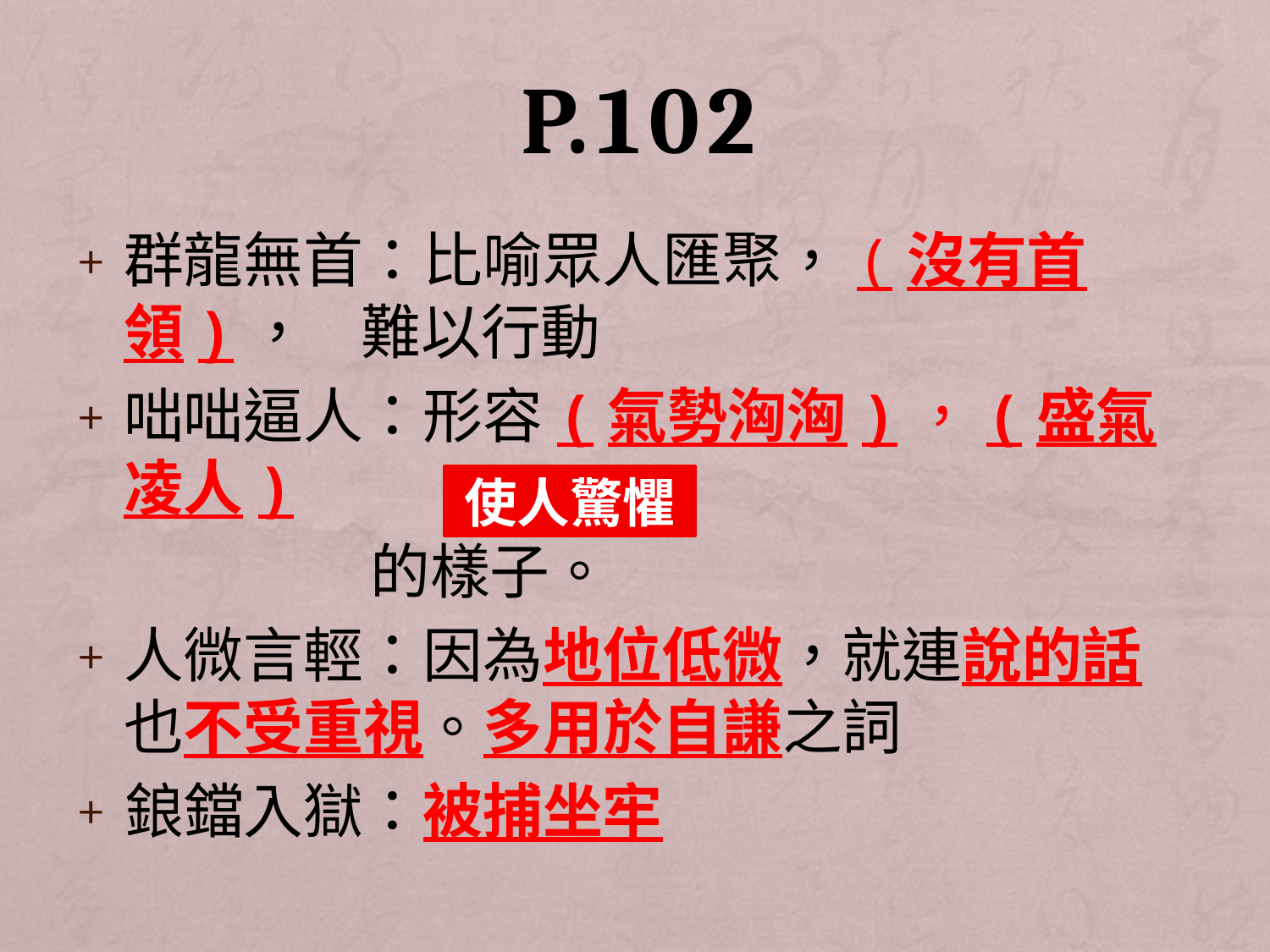

# P.102
群龍無首：比喻眾人匯聚，(沒有首領)，    難以行動
咄咄逼人：形容(氣勢洶洶)，(盛氣凌人)
                     的樣子。
人微言輕：因為地位低微，就連說的話也不受重視。多用於自謙之詞
鋃鐺入獄：被捕坐牢

使人驚懼